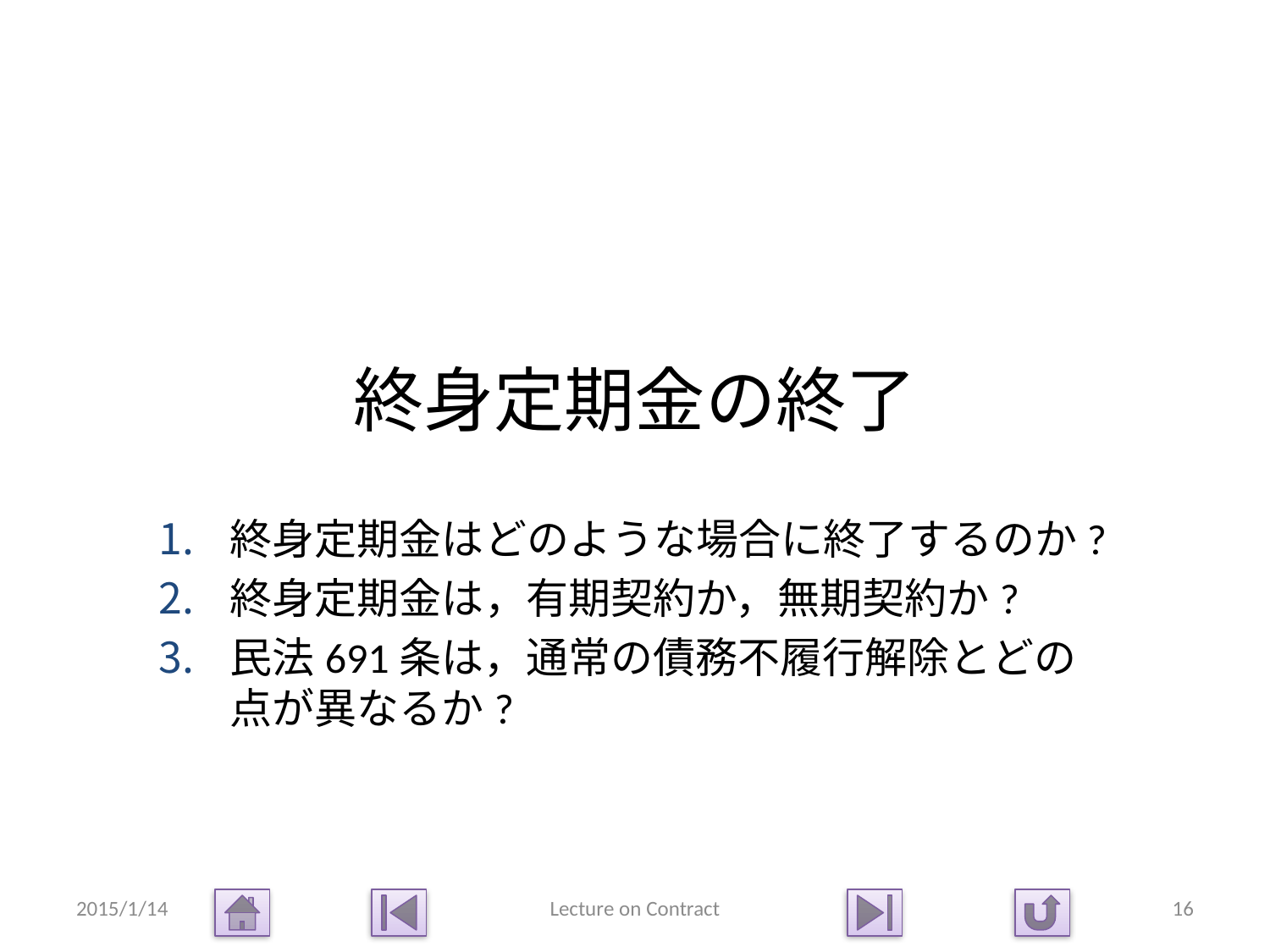

# 終身定期金の終了
終身定期金はどのような場合に終了するのか?
終身定期金は，有期契約か，無期契約か?
民法691条は，通常の債務不履行解除とどの点が異なるか?
2015/1/14
Lecture on Contract
16